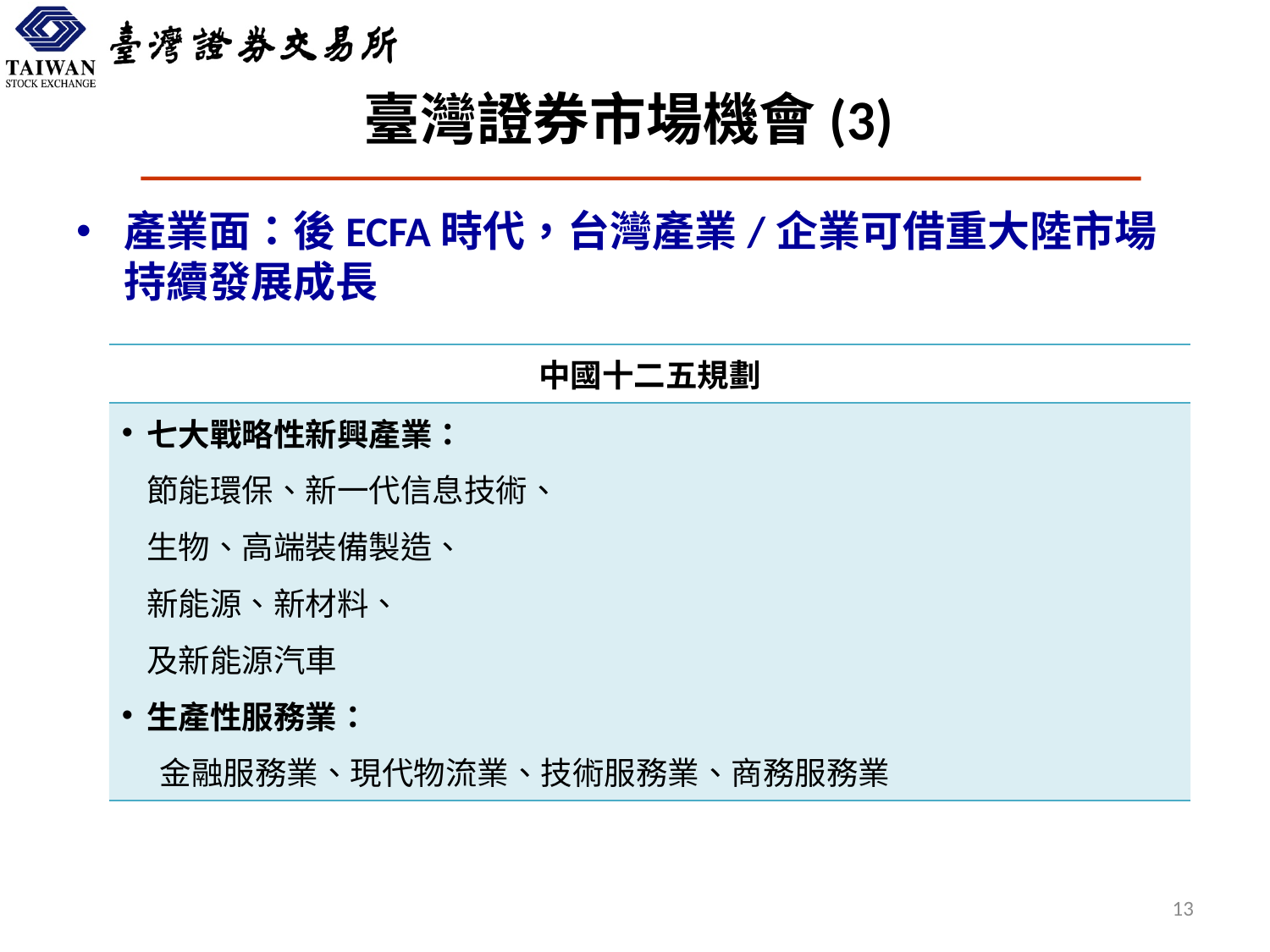

# 臺灣證券市場機會(3)
產業面：後ECFA時代，台灣產業/企業可借重大陸市場持續發展成長

| 中國十二五規劃 |
| --- |
| 七大戰略性新興產業： 節能環保、新一代信息技術、 生物、高端裝備製造、 新能源、新材料、 及新能源汽車 生產性服務業： 金融服務業、現代物流業、技術服務業、商務服務業 |
13